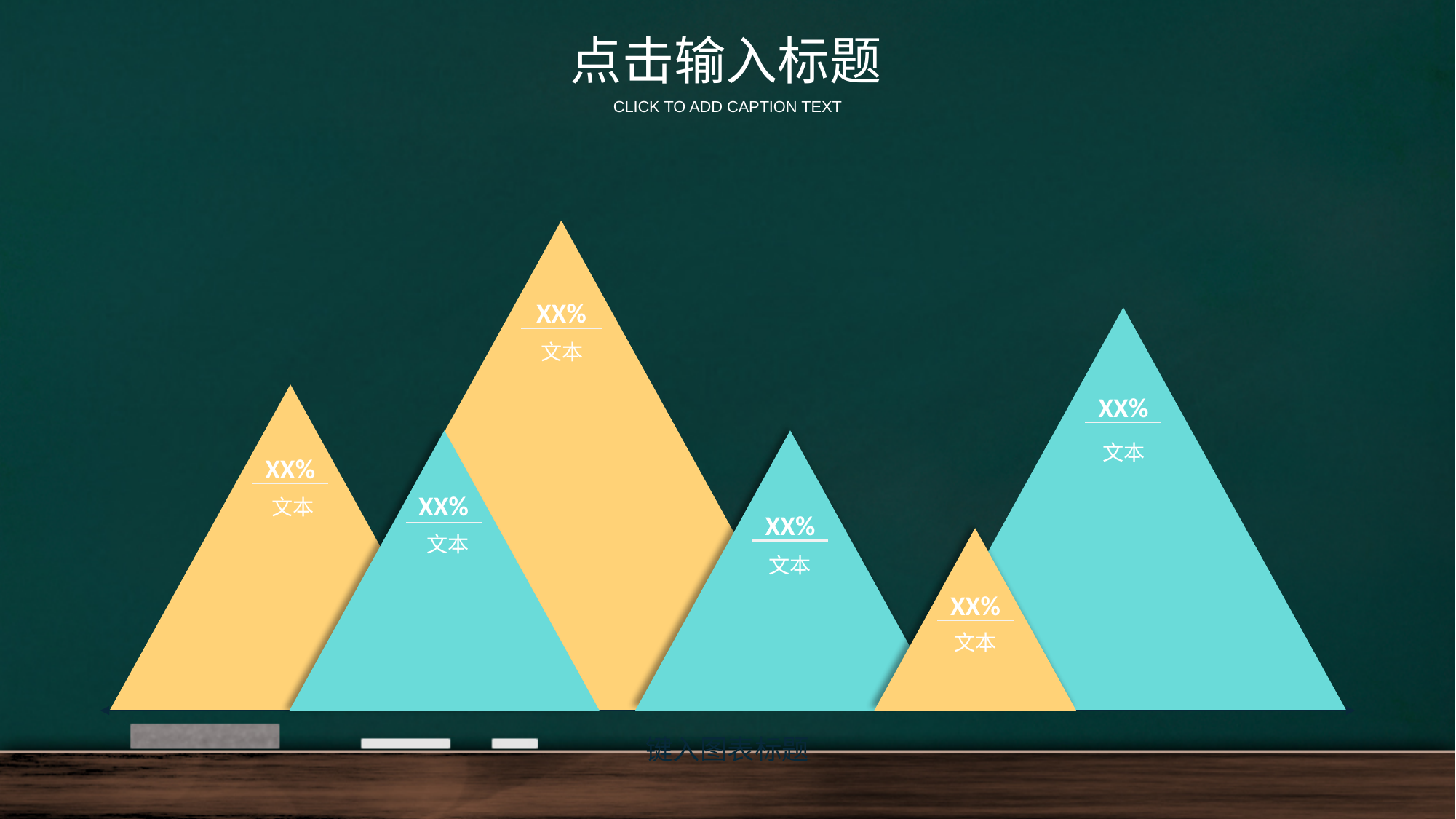

点击输入标题
CLICK TO ADD CAPTION TEXT

XX%
文本

XX%
文本

XX%
文本

XX%
文本

XX%
文本

XX%
文本
键入图表标题